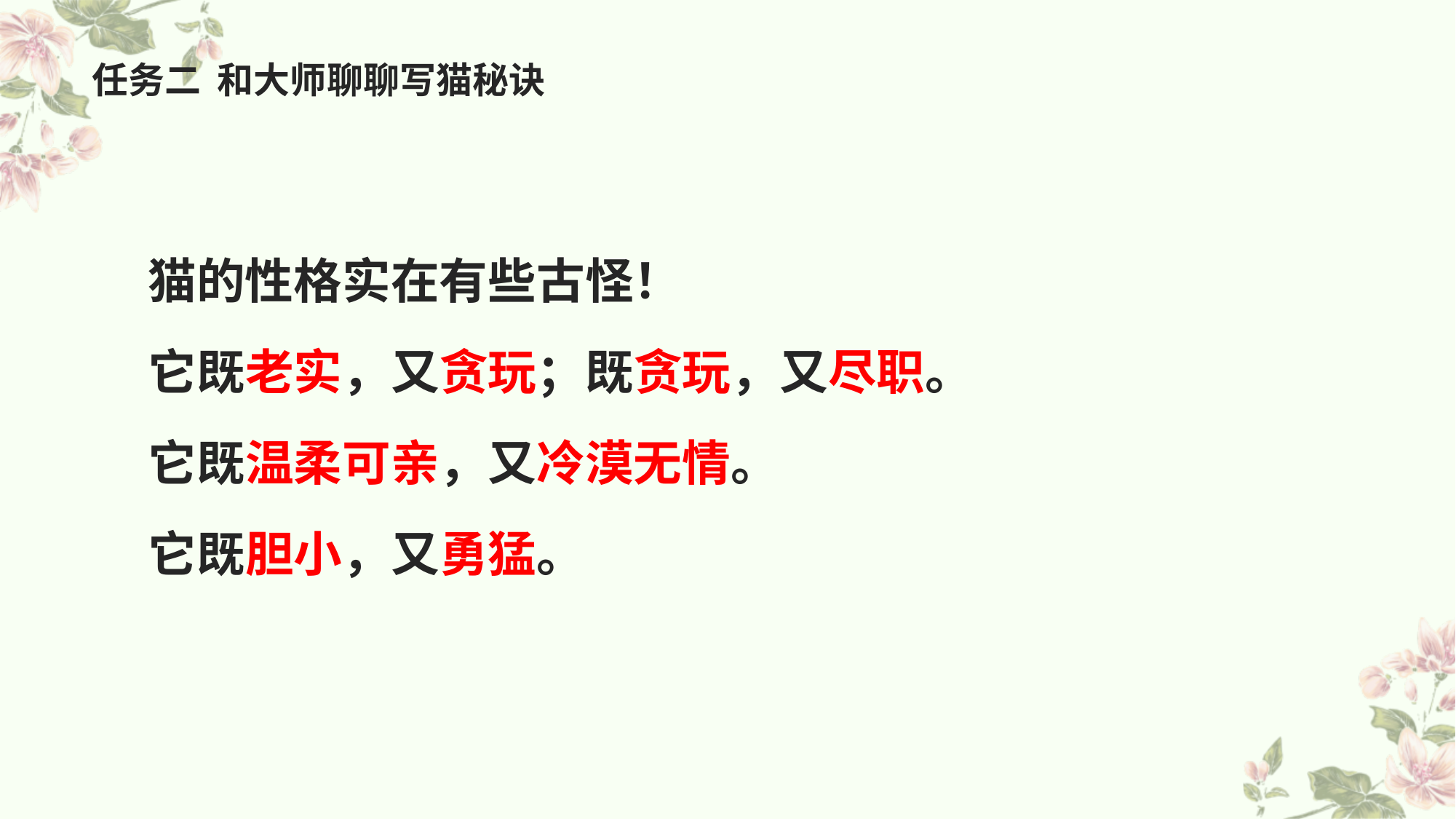

# 任务二  和大师聊聊写猫秘诀

    猫的性格实在有些古怪！
    它既老实，又贪玩；既贪玩，又尽职。
    它既温柔可亲，又冷漠无情。
    它既胆小，又勇猛。